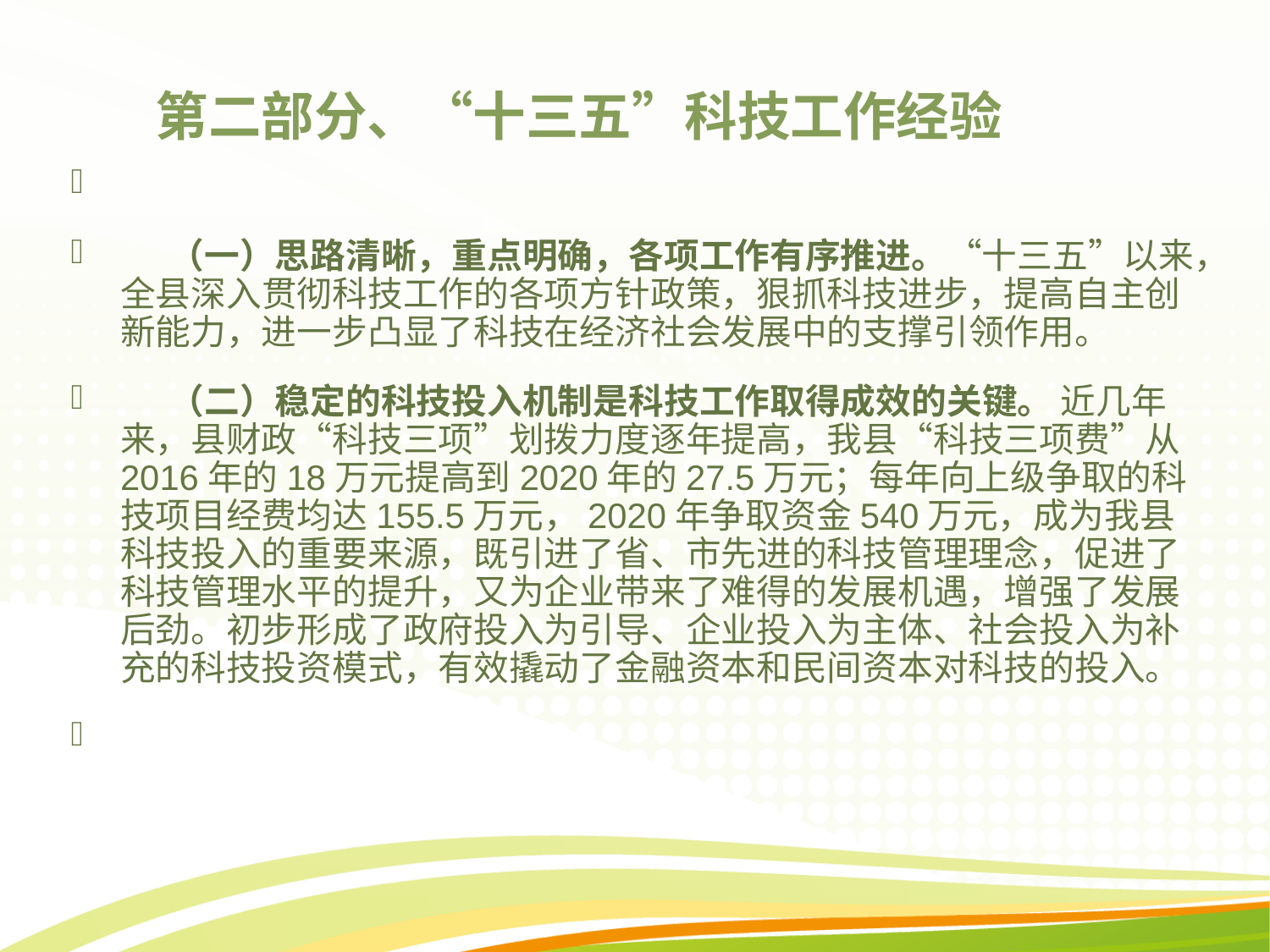

# 第二部分、“十三五”科技工作经验

     （一）思路清晰，重点明确，各项工作有序推进。“十三五”以来，全县深入贯彻科技工作的各项方针政策，狠抓科技进步，提高自主创新能力，进一步凸显了科技在经济社会发展中的支撑引领作用。
     （二）稳定的科技投入机制是科技工作取得成效的关键。 近几年来，县财政“科技三项”划拨力度逐年提高，我县“科技三项费”从2016年的18万元提高到2020年的27.5万元；每年向上级争取的科技项目经费均达155.5万元，2020年争取资金540万元，成为我县科技投入的重要来源，既引进了省、市先进的科技管理理念，促进了科技管理水平的提升，又为企业带来了难得的发展机遇，增强了发展后劲。初步形成了政府投入为引导、企业投入为主体、社会投入为补充的科技投资模式，有效撬动了金融资本和民间资本对科技的投入。